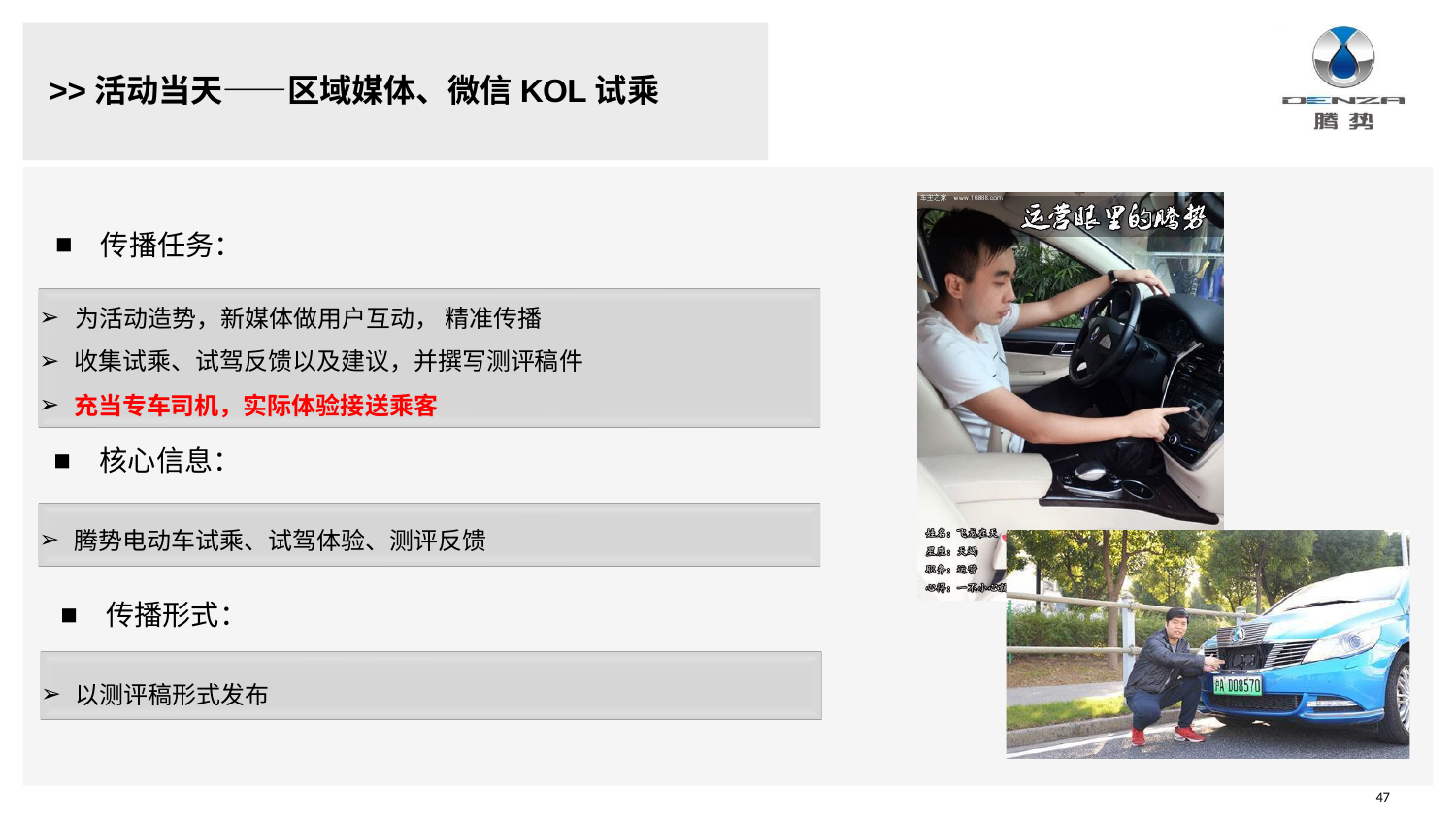

# >>活动当天——区域媒体、微信KOL试乘

传播任务：

为活动造势，新媒体做用户互动， 精准传播
收集试乘、试驾反馈以及建议，并撰写测评稿件
充当专车司机，实际体验接送乘客
核心信息：

腾势电动车试乘、试驾体验、测评反馈

传播形式：

以测评稿形式发布

47